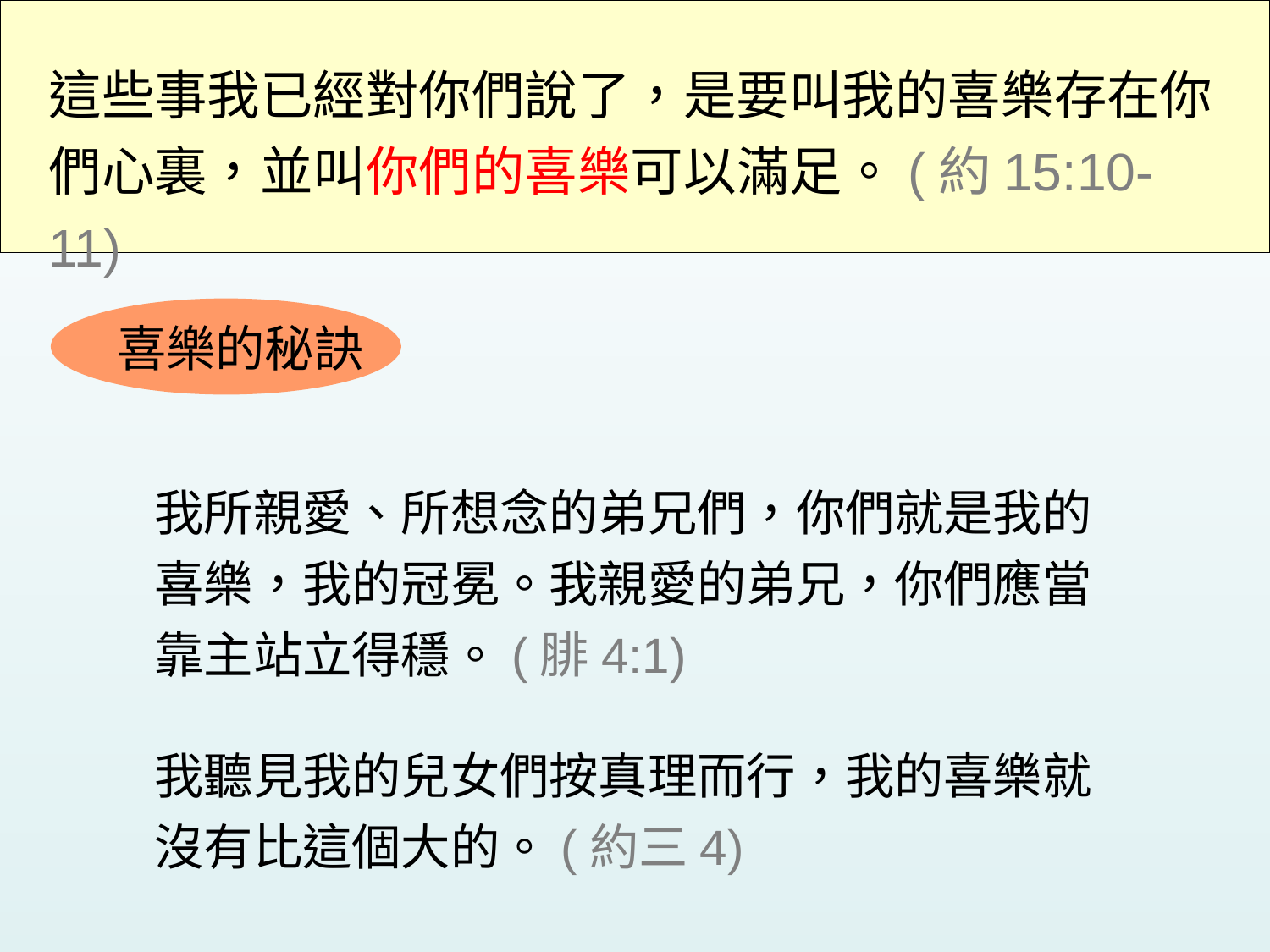

這些事我已經對你們說了，是要叫我的喜樂存在你們心裏，並叫你們的喜樂可以滿足。(約15:10-11)

喜樂的秘訣
我所親愛、所想念的弟兄們，你們就是我的喜樂，我的冠冕。我親愛的弟兄，你們應當靠主站立得穩。(腓4:1)
我聽見我的兒女們按真理而行，我的喜樂就沒有比這個大的。(約三4)